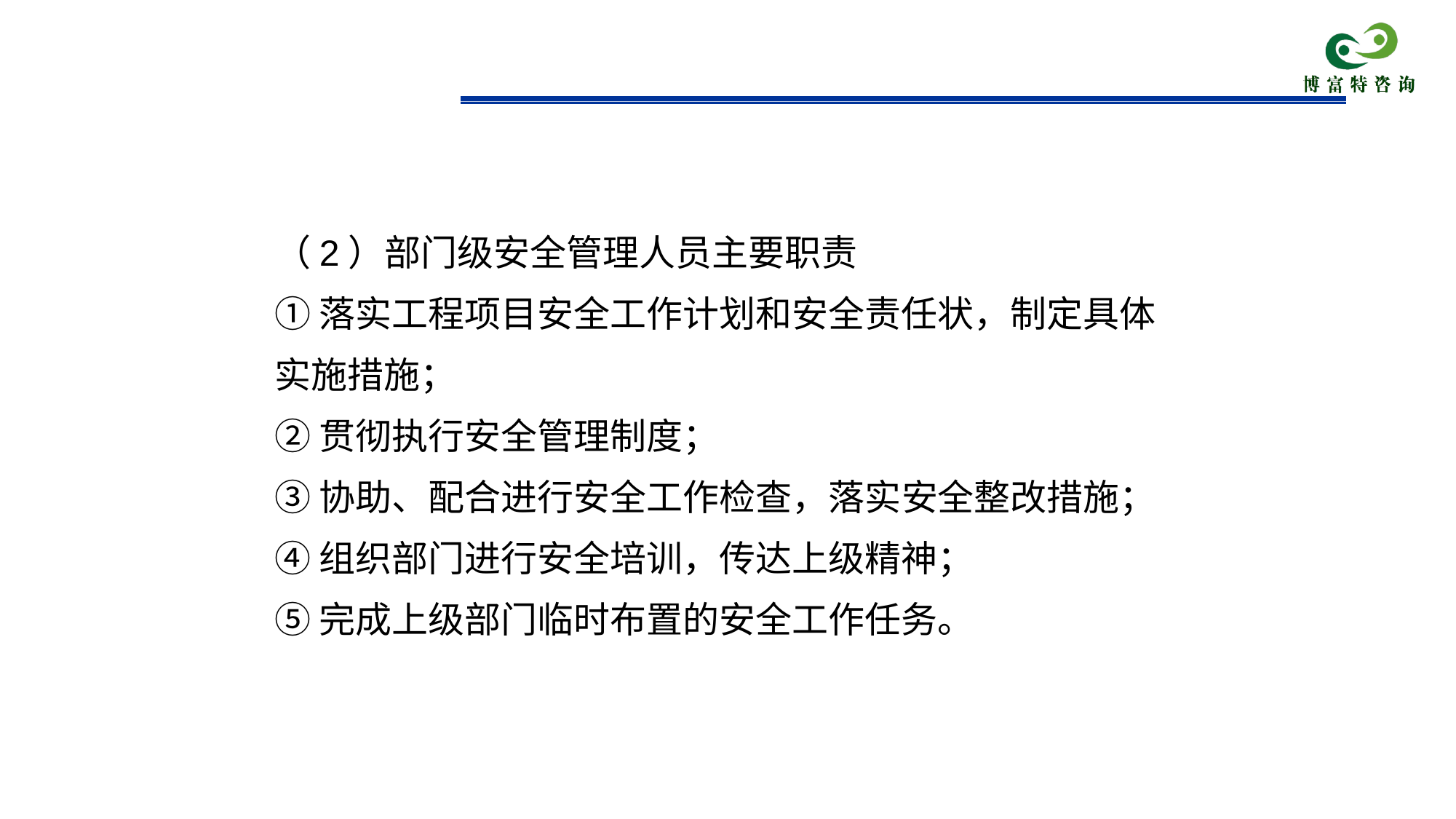

（2）部门级安全管理人员主要职责
①落实工程项目安全工作计划和安全责任状，制定具体实施措施；
②贯彻执行安全管理制度；
③协助、配合进行安全工作检查，落实安全整改措施；
④组织部门进行安全培训，传达上级精神；
⑤完成上级部门临时布置的安全工作任务。